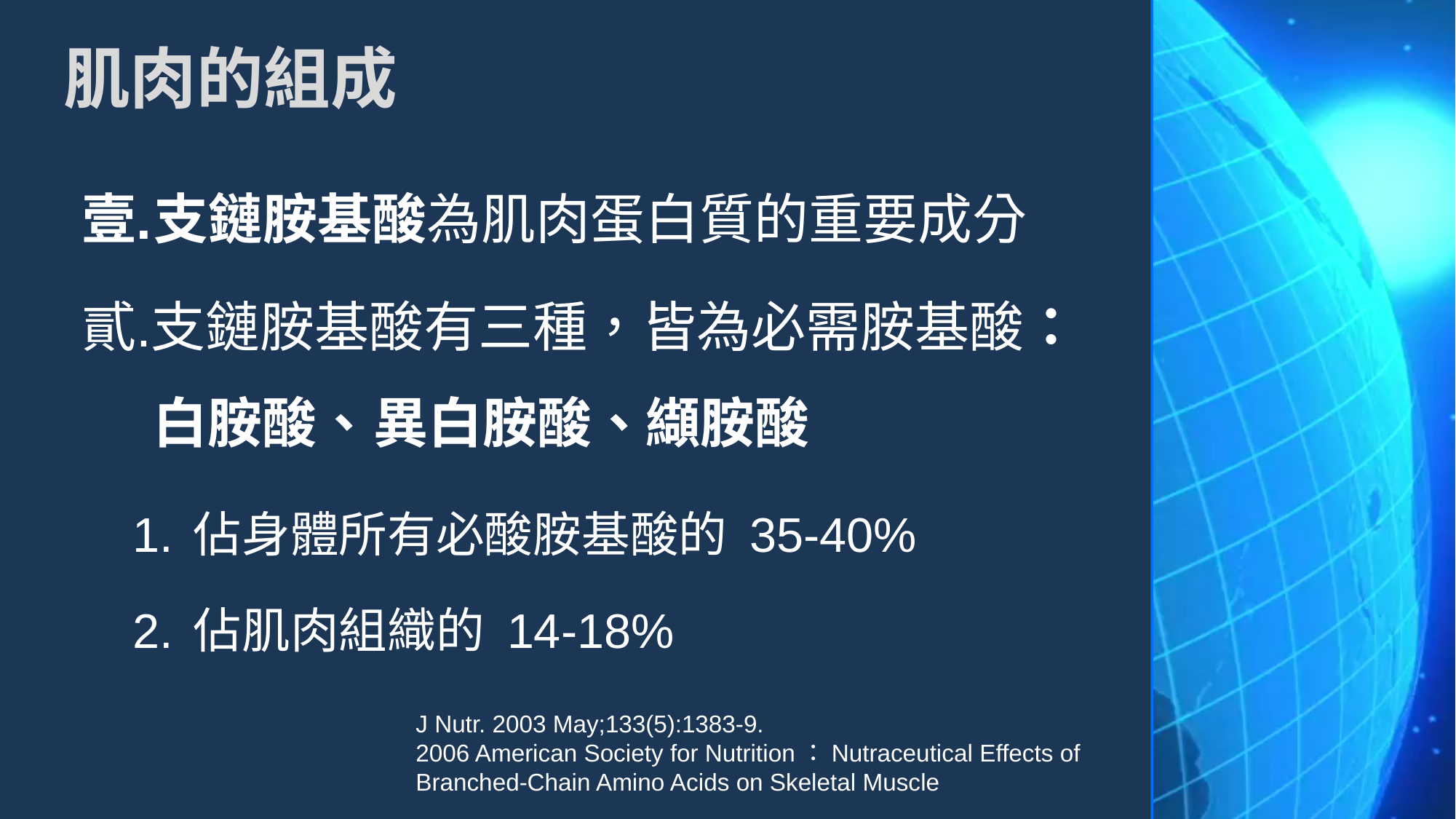

# 肌肉的組成
支鏈胺基酸為肌肉蛋白質的重要成分
支鏈胺基酸有三種，皆為必需胺基酸：

佔身體所有必酸胺基酸的 35-40%
佔肌肉組織的 14-18%
白胺酸、
異白胺酸、
纈胺酸
J Nutr. 2003 May;133(5):1383-9.
2006 American Society for Nutrition：Nutraceutical Effects of Branched-Chain Amino Acids on Skeletal Muscle